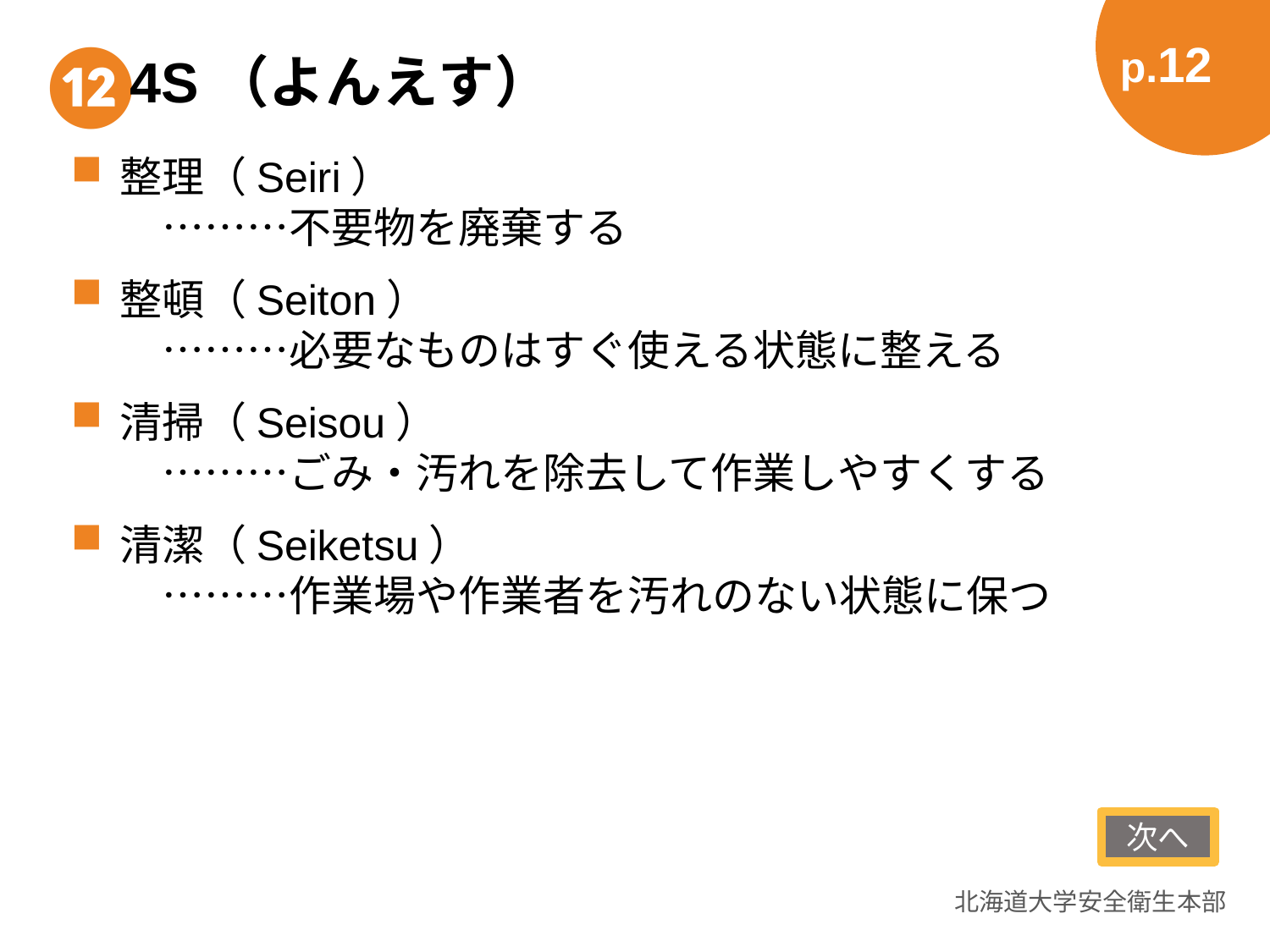

p.12
⓬
# 4S（よんえす）
整理（Seiri）
　………不要物を廃棄する
整頓（Seiton）
　………必要なものはすぐ使える状態に整える
清掃（Seisou）
　………ごみ・汚れを除去して作業しやすくする
清潔（Seiketsu）
　………作業場や作業者を汚れのない状態に保つ

次へ